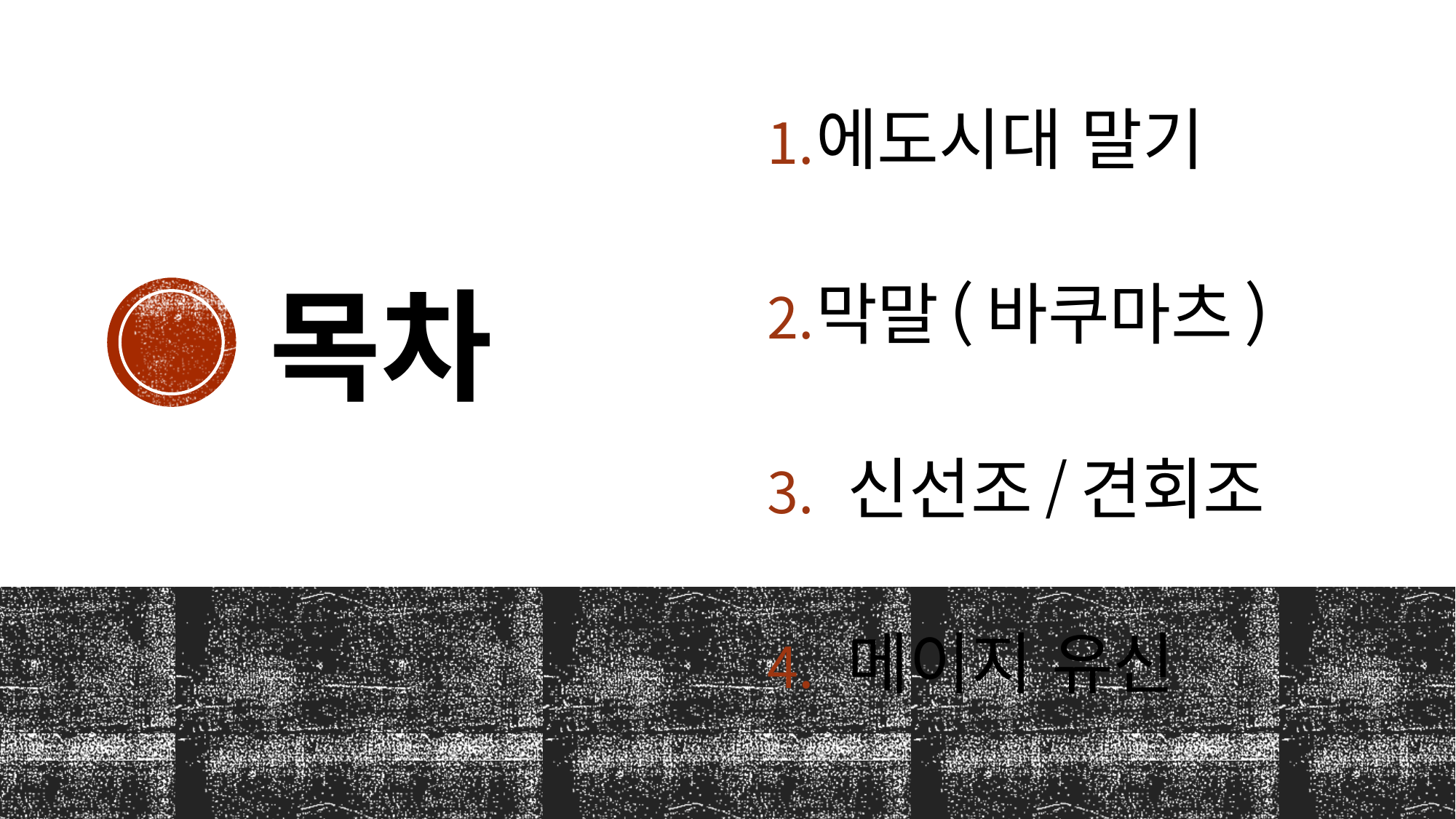

에도시대 말기

막말(바쿠마츠)

 신선조/견회조

 메이지 유신
# 목차